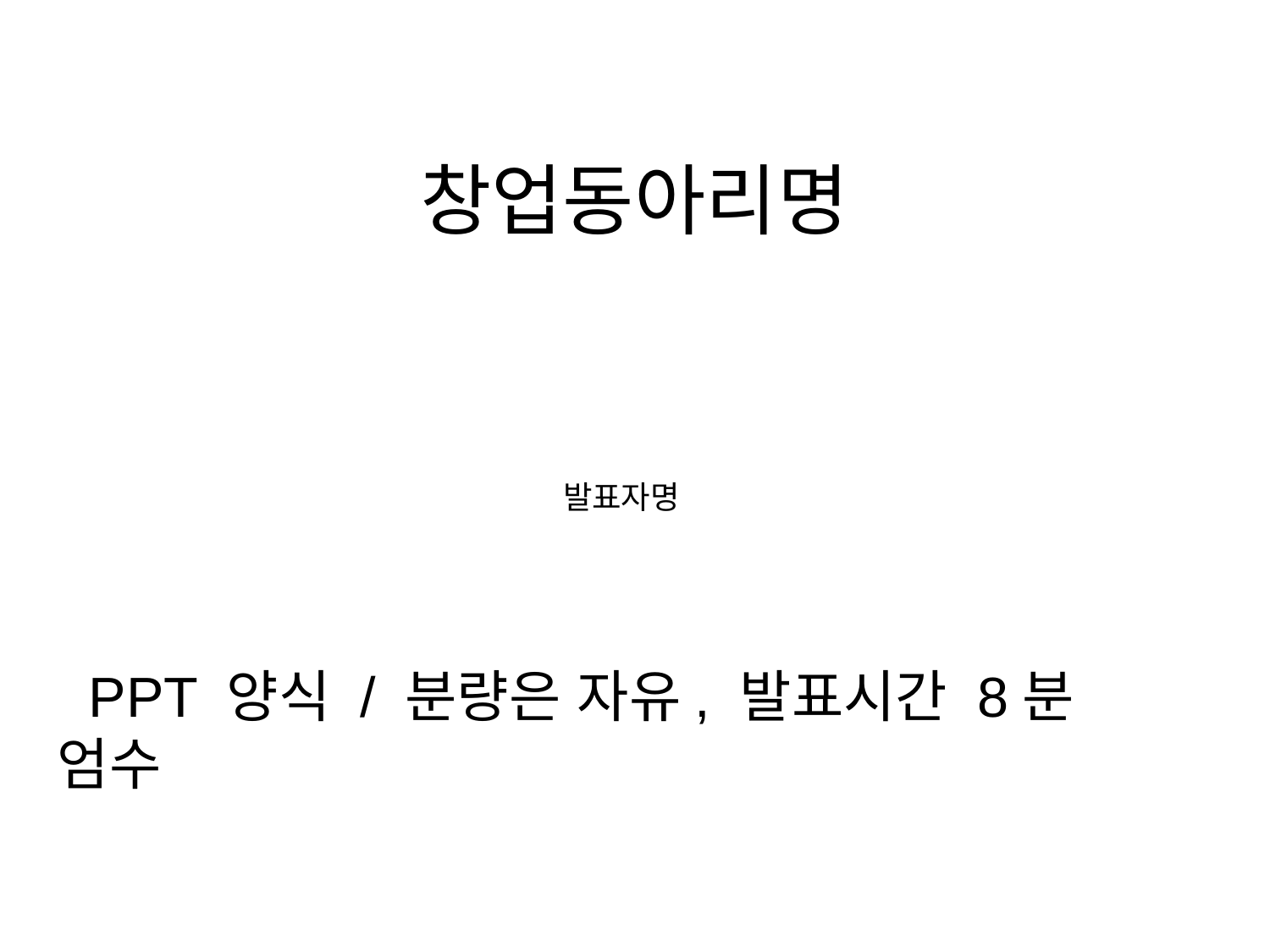

# 창업동아리명

발표자명
    PPT 양식 / 분량은 자유, 발표시간 8분 엄수